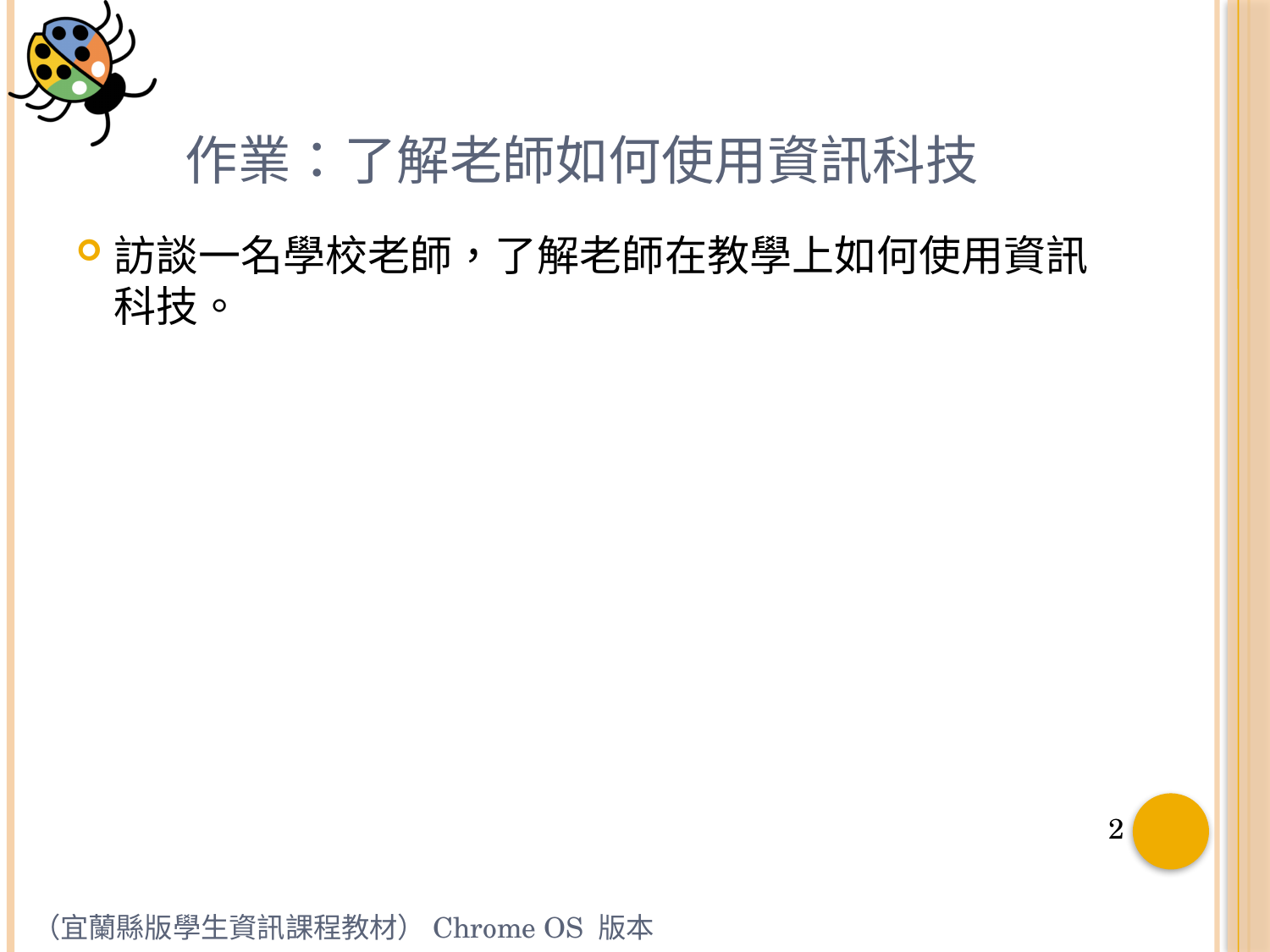

2
# 作業：了解老師如何使用資訊科技
訪談一名學校老師，了解老師在教學上如何使用資訊科技。
（宜蘭縣版學生資訊課程教材）Chrome OS 版本